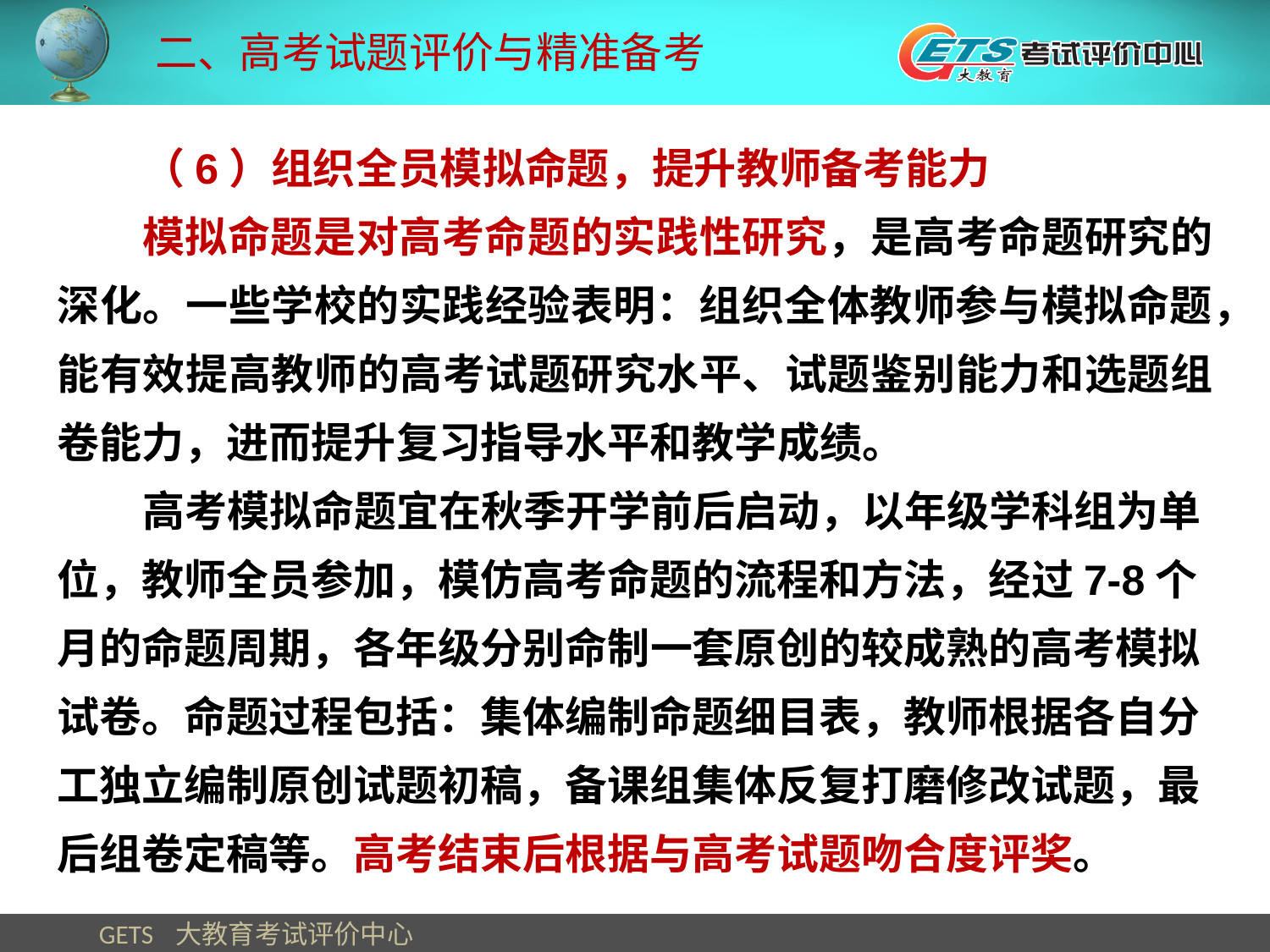

二、高考试题评价与精准备考
（6）组织全员模拟命题，提升教师备考能力
模拟命题是对高考命题的实践性研究，是高考命题研究的深化。一些学校的实践经验表明：组织全体教师参与模拟命题，能有效提高教师的高考试题研究水平、试题鉴别能力和选题组卷能力，进而提升复习指导水平和教学成绩。
高考模拟命题宜在秋季开学前后启动，以年级学科组为单位，教师全员参加，模仿高考命题的流程和方法，经过7-8个月的命题周期，各年级分别命制一套原创的较成熟的高考模拟试卷。命题过程包括：集体编制命题细目表，教师根据各自分工独立编制原创试题初稿，备课组集体反复打磨修改试题，最后组卷定稿等。高考结束后根据与高考试题吻合度评奖。